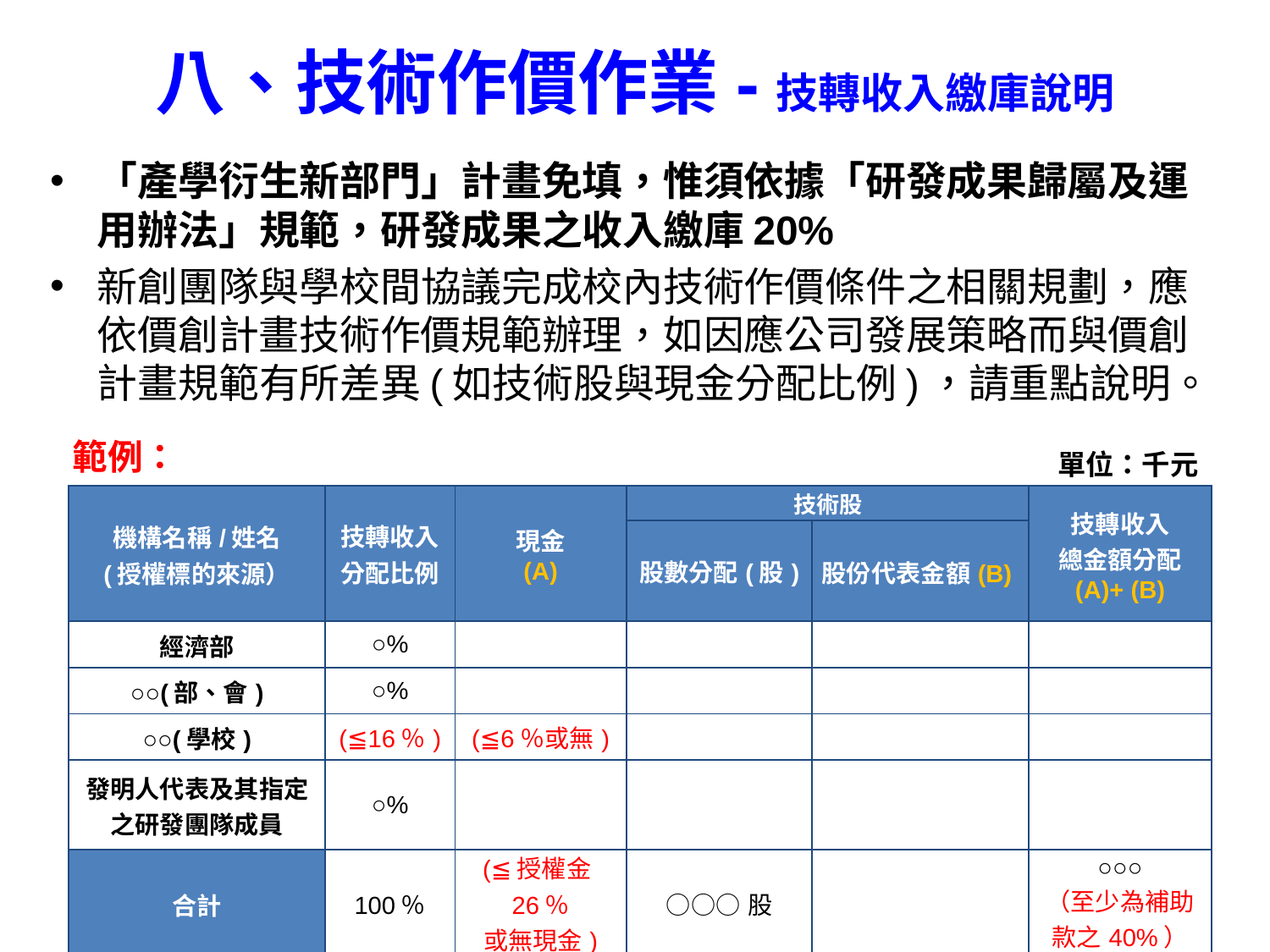

# 八、技術作價作業-技轉收入繳庫說明
「產學衍生新部門」計畫免填，惟須依據「研發成果歸屬及運用辦法」規範，研發成果之收入繳庫20%
新創團隊與學校間協議完成校內技術作價條件之相關規劃，應依價創計畫技術作價規範辦理，如因應公司發展策略而與價創計畫規範有所差異(如技術股與現金分配比例)，請重點說明。
範例：
單位：千元
| 機構名稱/姓名 (授權標的來源） | 技轉收入 分配比例 | 現金 (A) | 技術股 |  | 技轉收入 總金額分配 (A)+ (B) |
| --- | --- | --- | --- | --- | --- |
|  |  |  | 股數分配(股) | 股份代表金額(B) |  |
| 經濟部 | ○% |  |  |  |  |
| ○○(部、會) | ○% |  |  |  |  |
| ○○(學校) | (≦16％) | (≦6％或無) |  |  |  |
| 發明人代表及其指定之研發團隊成員 | ○% |  |  |  |  |
| 合計 | 100％ | (≦授權金26％ 或無現金) | ○○○股 |  | ○○○ （至少為補助款之40%） |